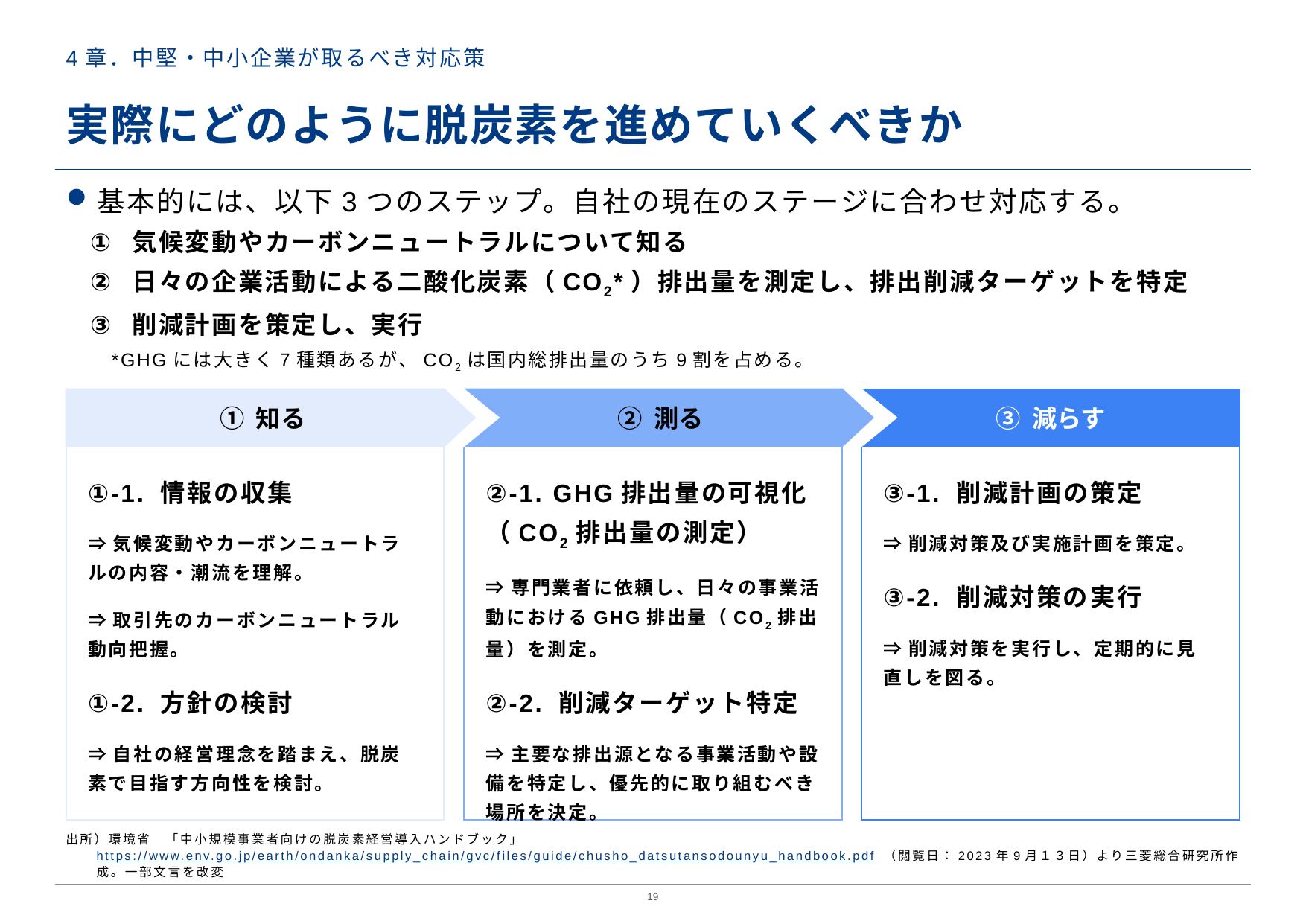

# 4章．中堅・中小企業が取るべき対応策
実際にどのように脱炭素を進めていくべきか
基本的には、以下3つのステップ。自社の現在のステージに合わせ対応する。
気候変動やカーボンニュートラルについて知る
日々の企業活動による二酸化炭素（CO2*）排出量を測定し、排出削減ターゲットを特定
削減計画を策定し、実行
　　*GHGには大きく7種類あるが、CO2は国内総排出量のうち9割を占める。
③ 減らす

③-1. 削減計画の策定
⇒削減対策及び実施計画を策定。
③-2. 削減対策の実行
⇒削減対策を実行し、定期的に見直しを図る。
① 知る
①-1. 情報の収集
⇒気候変動やカーボンニュートラルの内容・潮流を理解。
⇒取引先のカーボンニュートラル動向把握。
①-2. 方針の検討
⇒自社の経営理念を踏まえ、脱炭素で目指す方向性を検討。
② 測る

②-1. GHG排出量の可視化
（CO2排出量の測定）
⇒専門業者に依頼し、日々の事業活動におけるGHG排出量（CO2排出量）を測定。
②-2. 削減ターゲット特定
⇒主要な排出源となる事業活動や設備を特定し、優先的に取り組むべき場所を決定。
出所）環境省　「中小規模事業者向けの脱炭素経営導入ハンドブック」　https://www.env.go.jp/earth/ondanka/supply_chain/gvc/files/guide/chusho_datsutansodounyu_handbook.pdf （閲覧日：2023年9月１３日）より三菱総合研究所作成。一部文言を改変